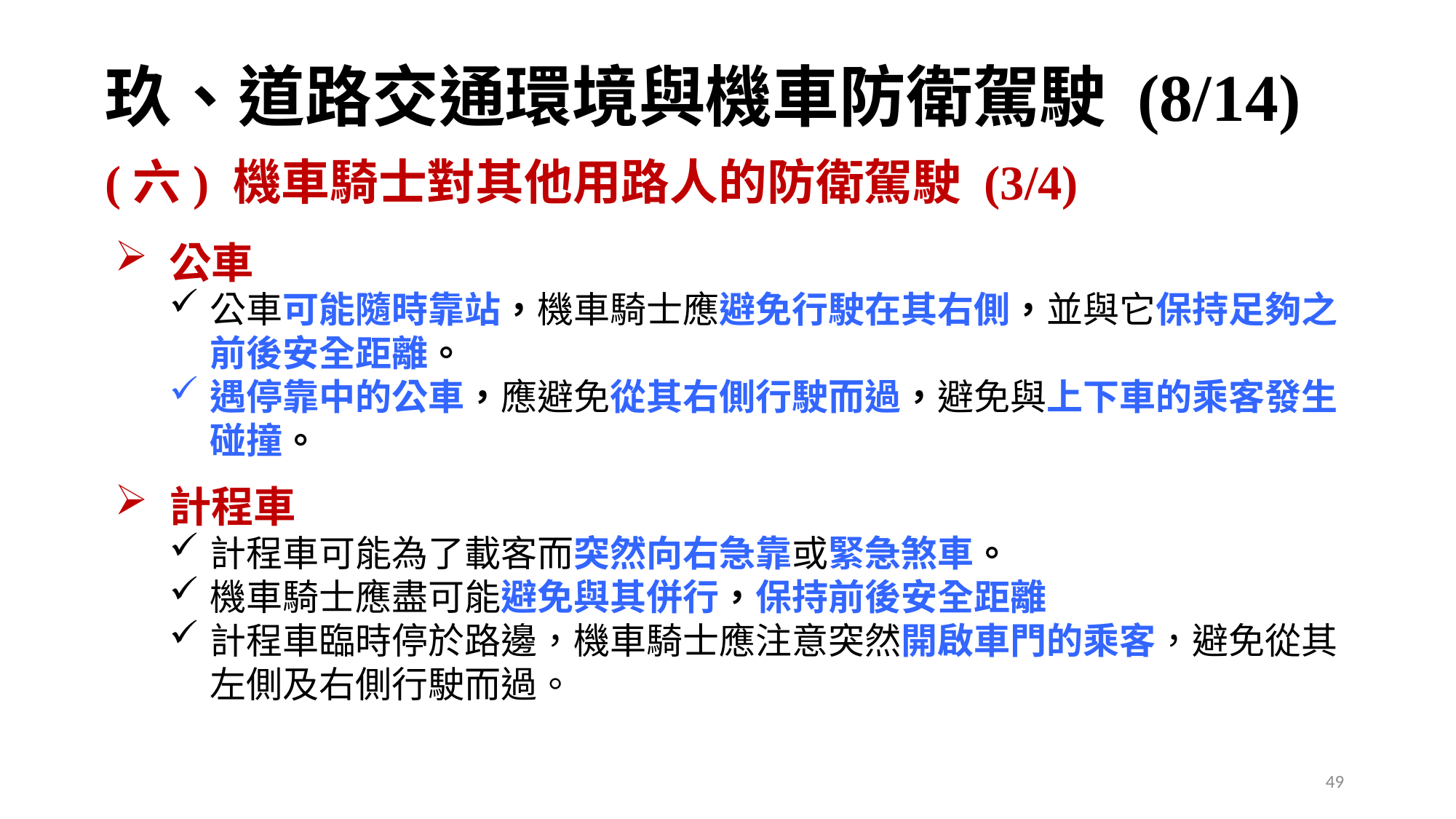

49
# 玖、道路交通環境與機車防衛駕駛 (8/14)
(六) 機車騎士對其他用路人的防衛駕駛 (3/4)
公車
公車可能隨時靠站，機車騎士應避免行駛在其右側，並與它保持足夠之前後安全距離。
遇停靠中的公車，應避免從其右側行駛而過，避免與上下車的乘客發生碰撞。
計程車
計程車可能為了載客而突然向右急靠或緊急煞車。
機車騎士應盡可能避免與其併行，保持前後安全距離
計程車臨時停於路邊，機車騎士應注意突然開啟車門的乘客，避免從其左側及右側行駛而過。